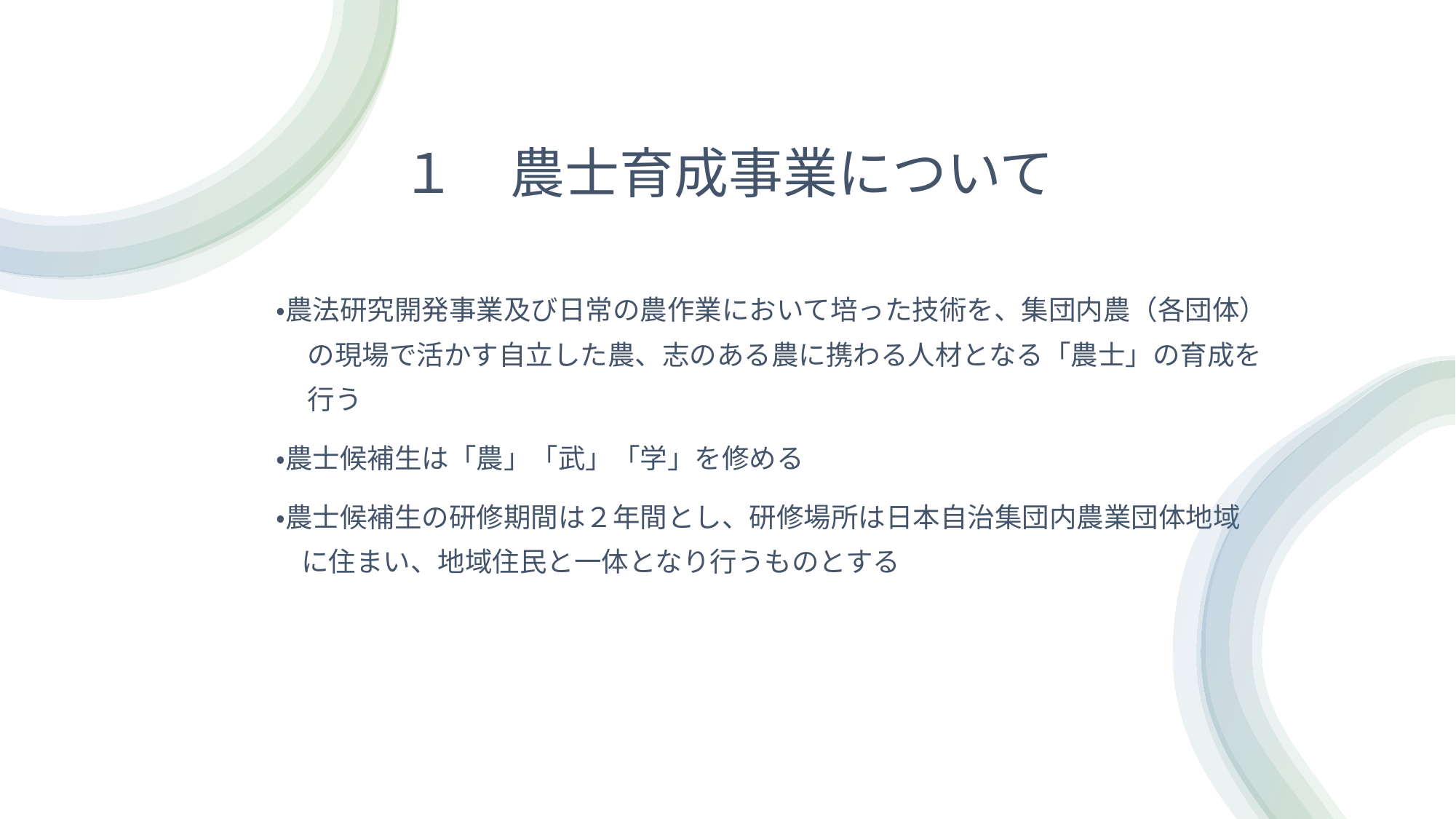

# １　農士育成事業について
・農法研究開発事業及び日常の農作業において培った技術を、集団内農（各団体）
    の現場で活かす自立した農、志のある農に携わる人材となる「農士」の育成を
    行う
・農士候補生は「農」「武」「学」を修める
・農士候補生の研修期間は２年間とし、研修場所は日本自治集団内農業団体地域
   に住まい、地域住民と一体となり行うものとする